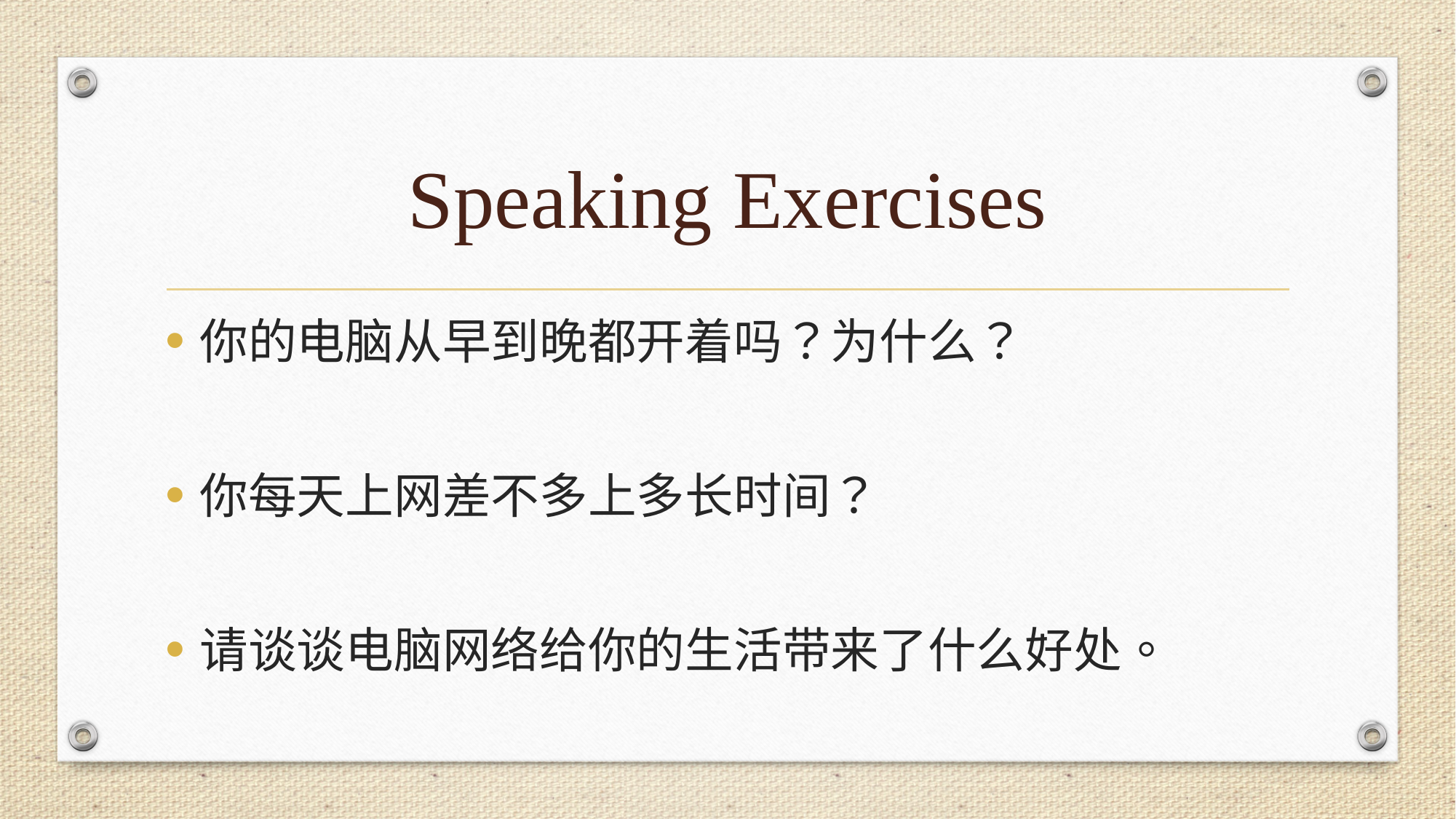

# Speaking Exercises
你的电脑从早到晚都开着吗？为什么？

你每天上网差不多上多长时间？

请谈谈电脑网络给你的生活带来了什么好处。